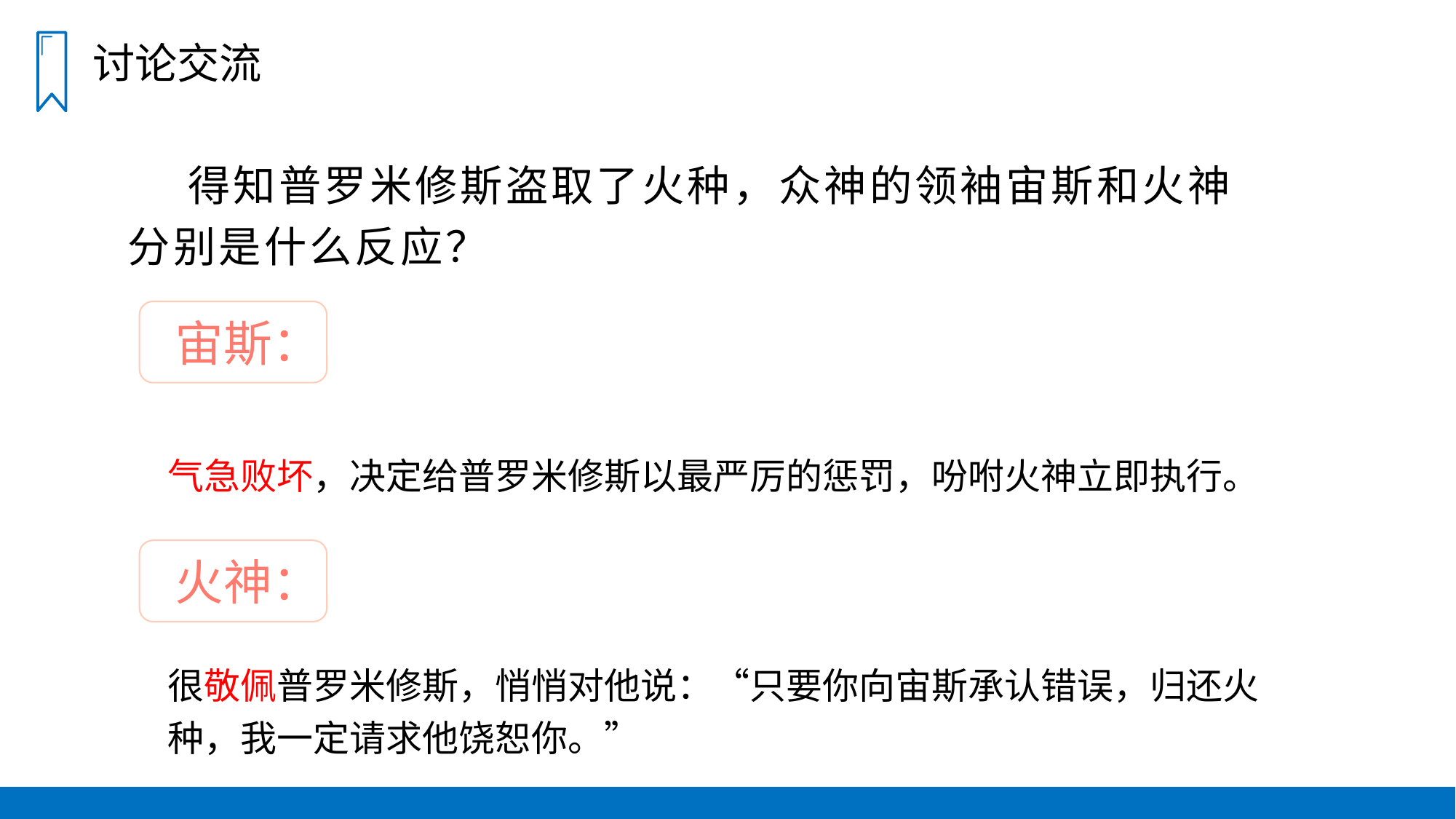

讨论交流
    得知普罗米修斯盗取了火种，众神的领袖宙斯和火神分别是什么反应？
宙斯：

气急败坏，决定给普罗米修斯以最严厉的惩罚，吩咐火神立即执行。
火神：

很敬佩普罗米修斯，悄悄对他说：“只要你向宙斯承认错误，归还火种，我一定请求他饶恕你。”